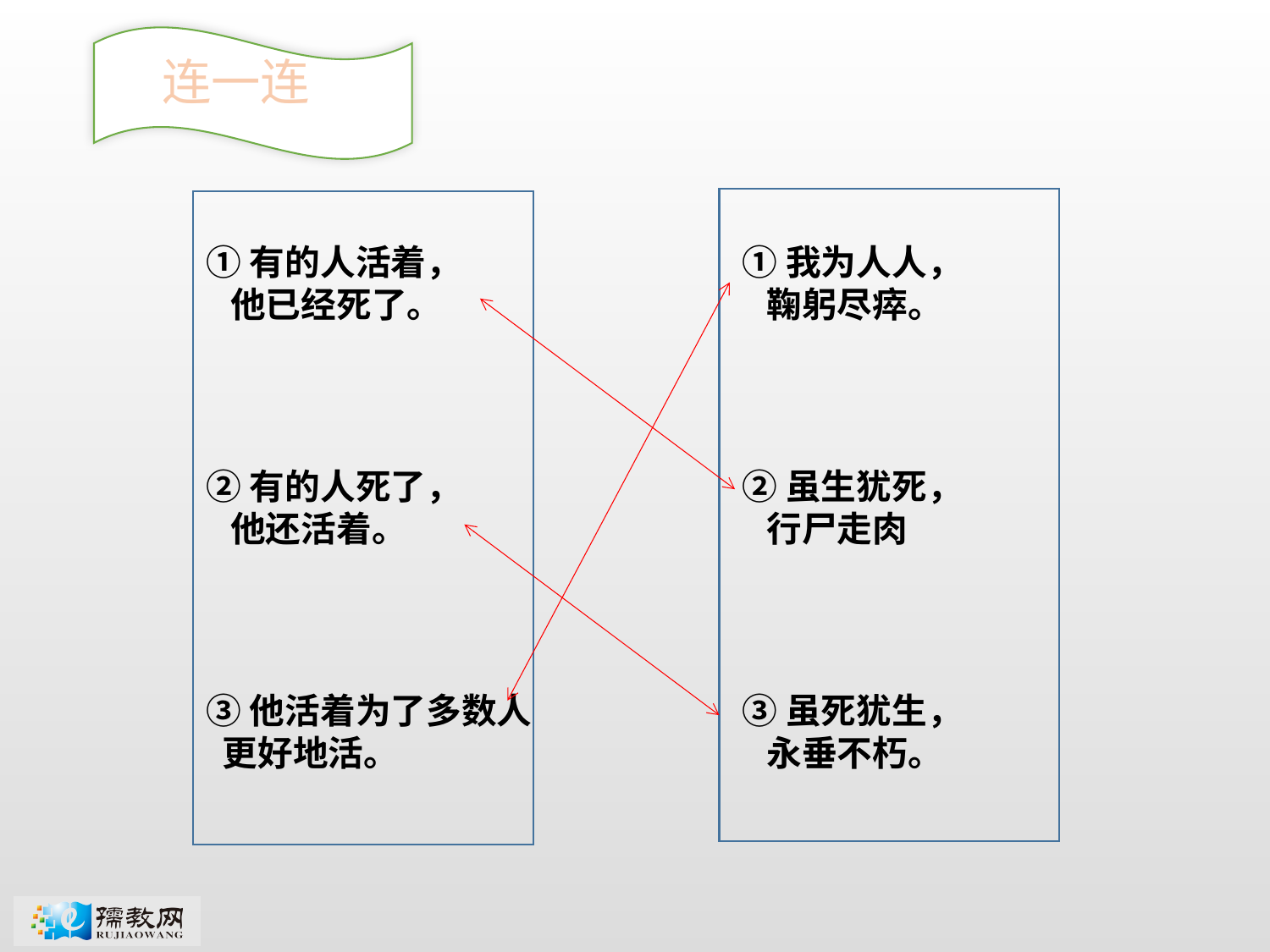

连一连

①有的人活着，
  他已经死了。
①我为人人，
  鞠躬尽瘁。
②有的人死了，
  他还活着。
②虽生犹死，
  行尸走肉
③他活着为了多数人
 更好地活。
③虽死犹生，
  永垂不朽。